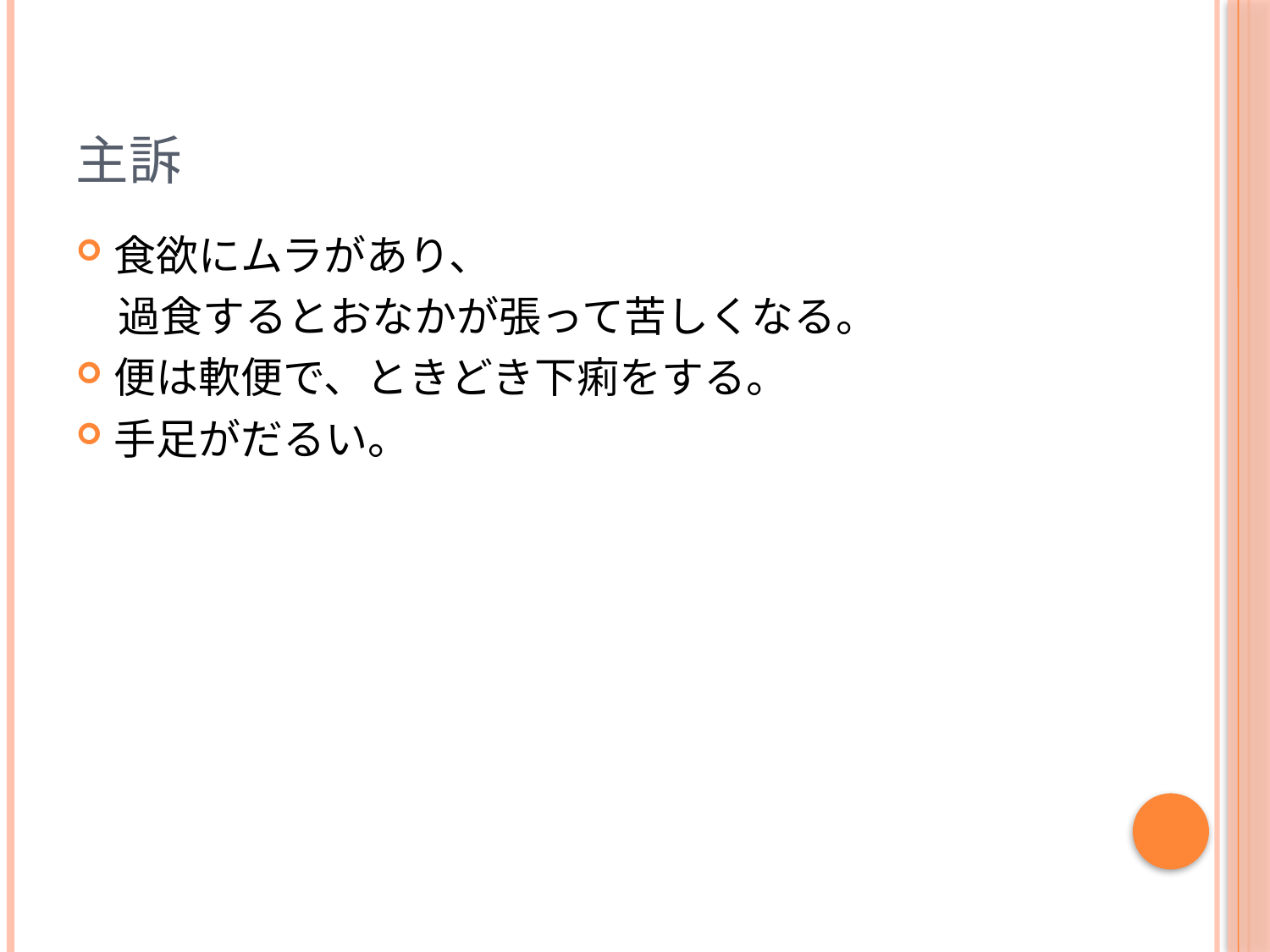

# 主訴
食欲にムラがあり、
　過食するとおなかが張って苦しくなる。
便は軟便で、ときどき下痢をする。
手足がだるい。